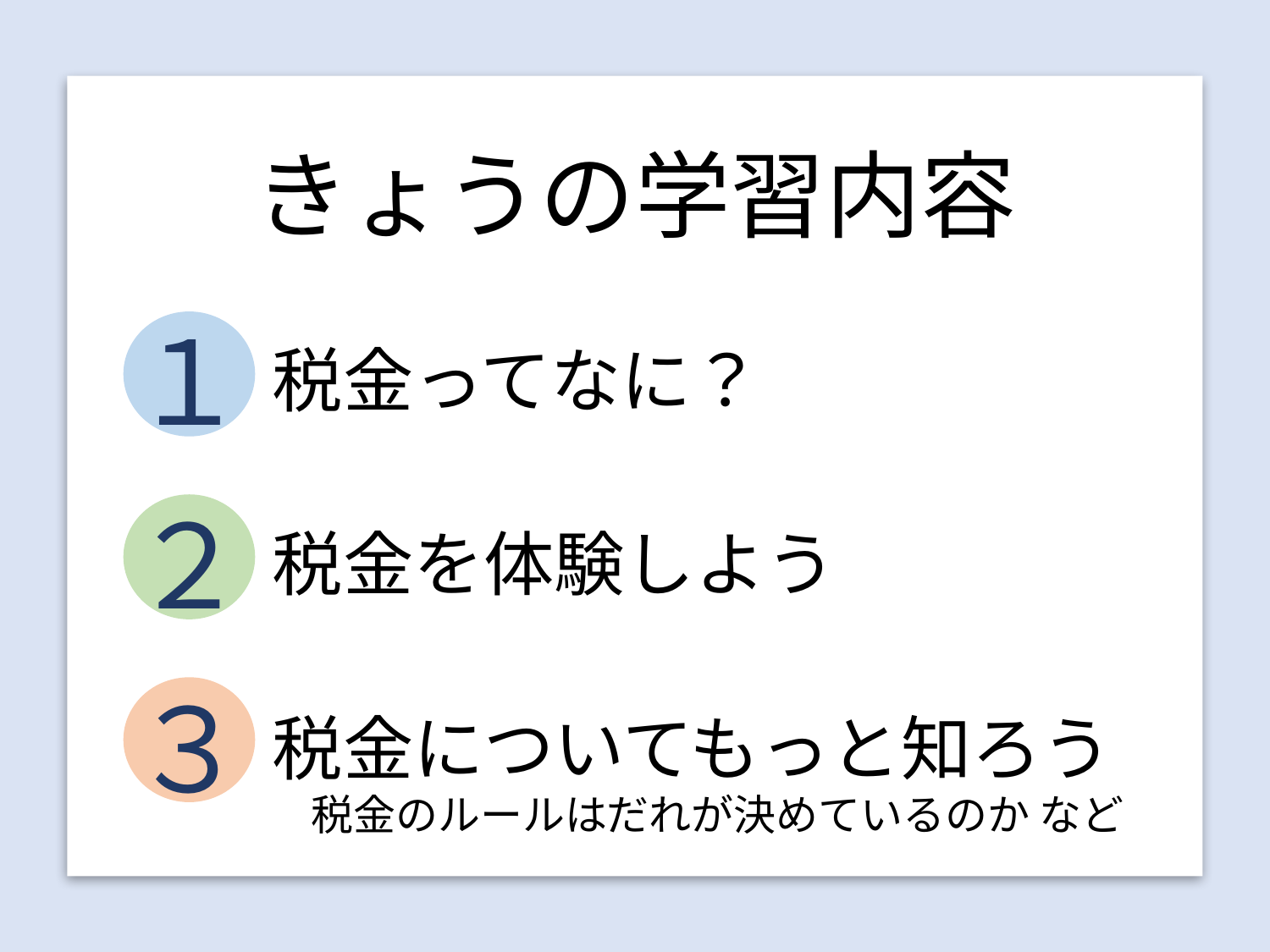

きょうの学習内容

１
税金ってなに？

２
税金を体験しよう

３
税金についてもっと知ろう
税金のルールはだれが決めているのか など